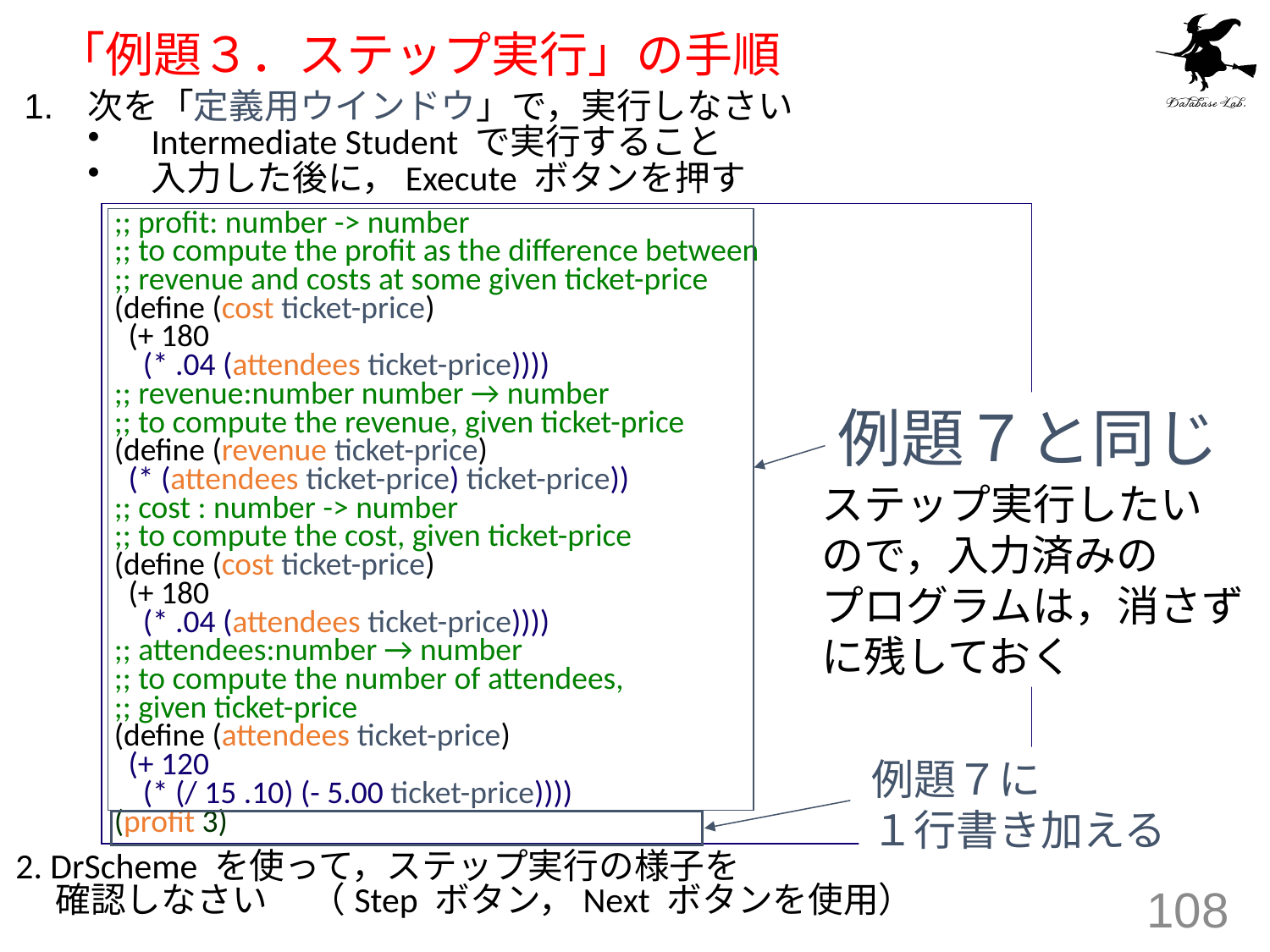

# 「例題３．ステップ実行」の手順
次を「定義用ウインドウ」で，実行しなさい
Intermediate Student で実行すること
入力した後に，Execute ボタンを押す
;; profit: number -> number
;; to compute the profit as the difference between
;; revenue and costs at some given ticket-price
(define (cost ticket-price)
  (+ 180
    (* .04 (attendees ticket-price))))
;; revenue:number number → number
;; to compute the revenue, given ticket-price
(define (revenue ticket-price)
  (* (attendees ticket-price) ticket-price))
;; cost : number -> number
;; to compute the cost, given ticket-price
(define (cost ticket-price)
  (+ 180
    (* .04 (attendees ticket-price))))
;; attendees:number → number
;; to compute the number of attendees,
;; given ticket-price
(define (attendees ticket-price)
  (+ 120
    (* (/ 15 .10) (- 5.00 ticket-price))))
(profit 3)

例題７と同じ

ステップ実行したい
ので，入力済みの
プログラムは，消さず
に残しておく
例題７に
１行書き加える

2. DrScheme を使って，ステップ実行の様子を
    確認しなさい　 （Step ボタン，Next ボタンを使用）
108